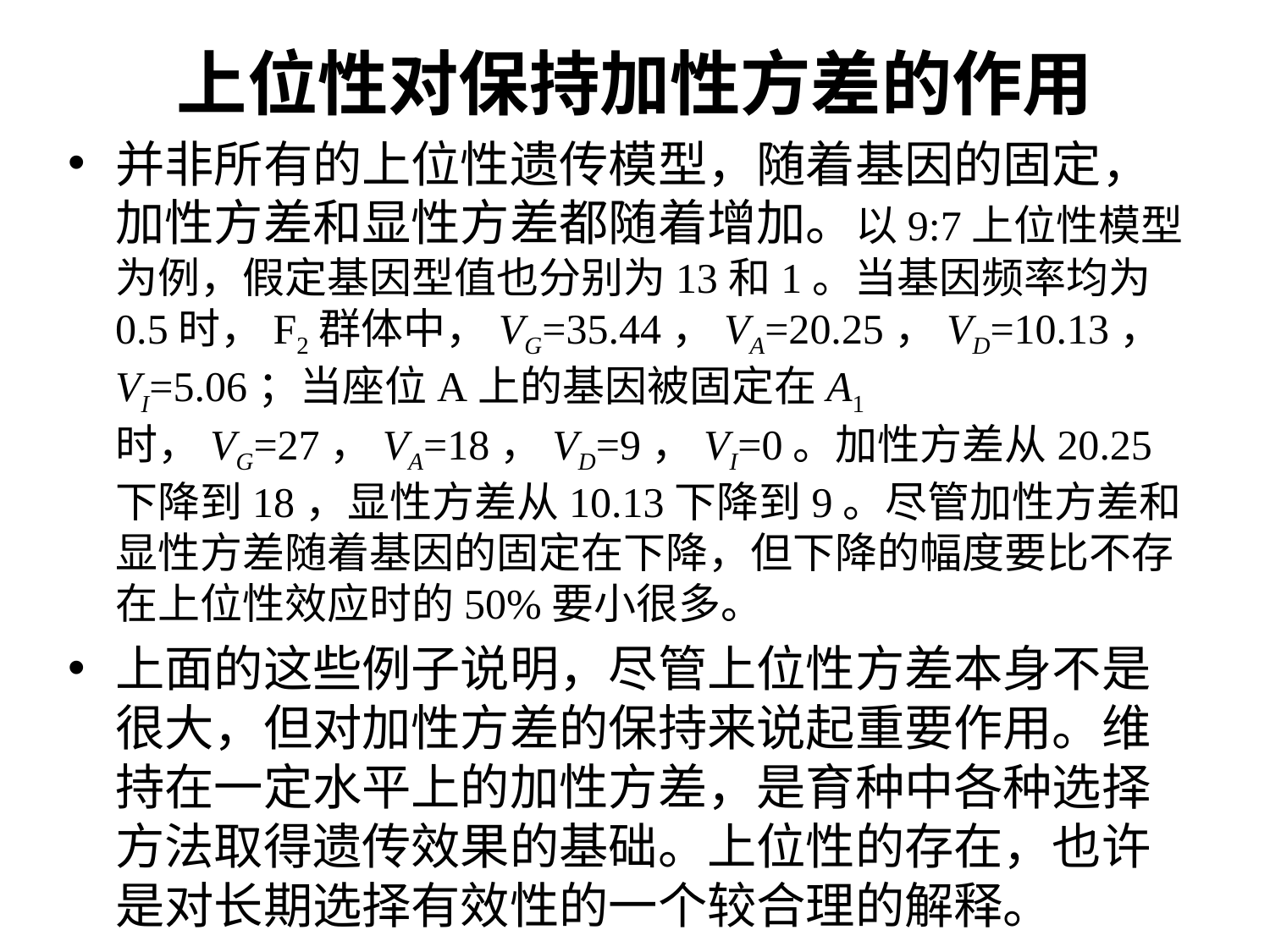

# 上位性对保持加性方差的作用
并非所有的上位性遗传模型，随着基因的固定，加性方差和显性方差都随着增加。以9:7上位性模型为例，假定基因型值也分别为13和1。当基因频率均为0.5时，F2群体中，VG=35.44，VA=20.25，VD=10.13，VI=5.06；当座位A上的基因被固定在A1时，VG=27，VA=18，VD=9，VI=0。加性方差从20.25下降到18，显性方差从10.13下降到9。尽管加性方差和显性方差随着基因的固定在下降，但下降的幅度要比不存在上位性效应时的50%要小很多。
上面的这些例子说明，尽管上位性方差本身不是很大，但对加性方差的保持来说起重要作用。维持在一定水平上的加性方差，是育种中各种选择方法取得遗传效果的基础。上位性的存在，也许是对长期选择有效性的一个较合理的解释。